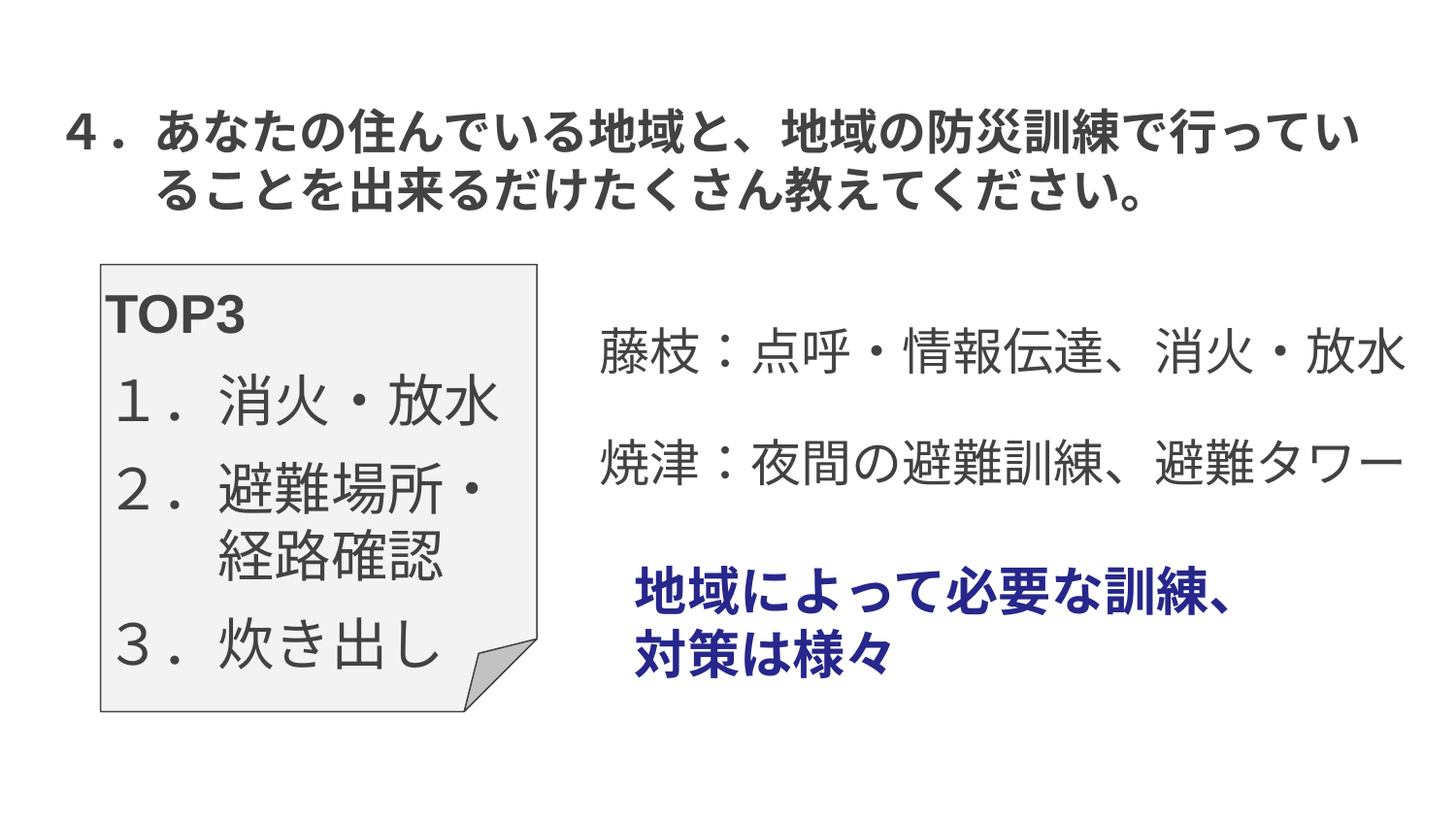

４．あなたの住んでいる地域と、地域の防災訓練で行ってい　　ることを出来るだけたくさん教えてください。

TOP3
１．消火・放水
２．避難場所　　　経路確認
３．炊き出し
TOP3
１．消火・放水
２．避難場所・
　　経路確認
３．炊き出し

藤枝：点呼・情報伝達、消火・放水
焼津：夜間の避難訓練、避難タワー
地域によって必要な訓練、対策は様々